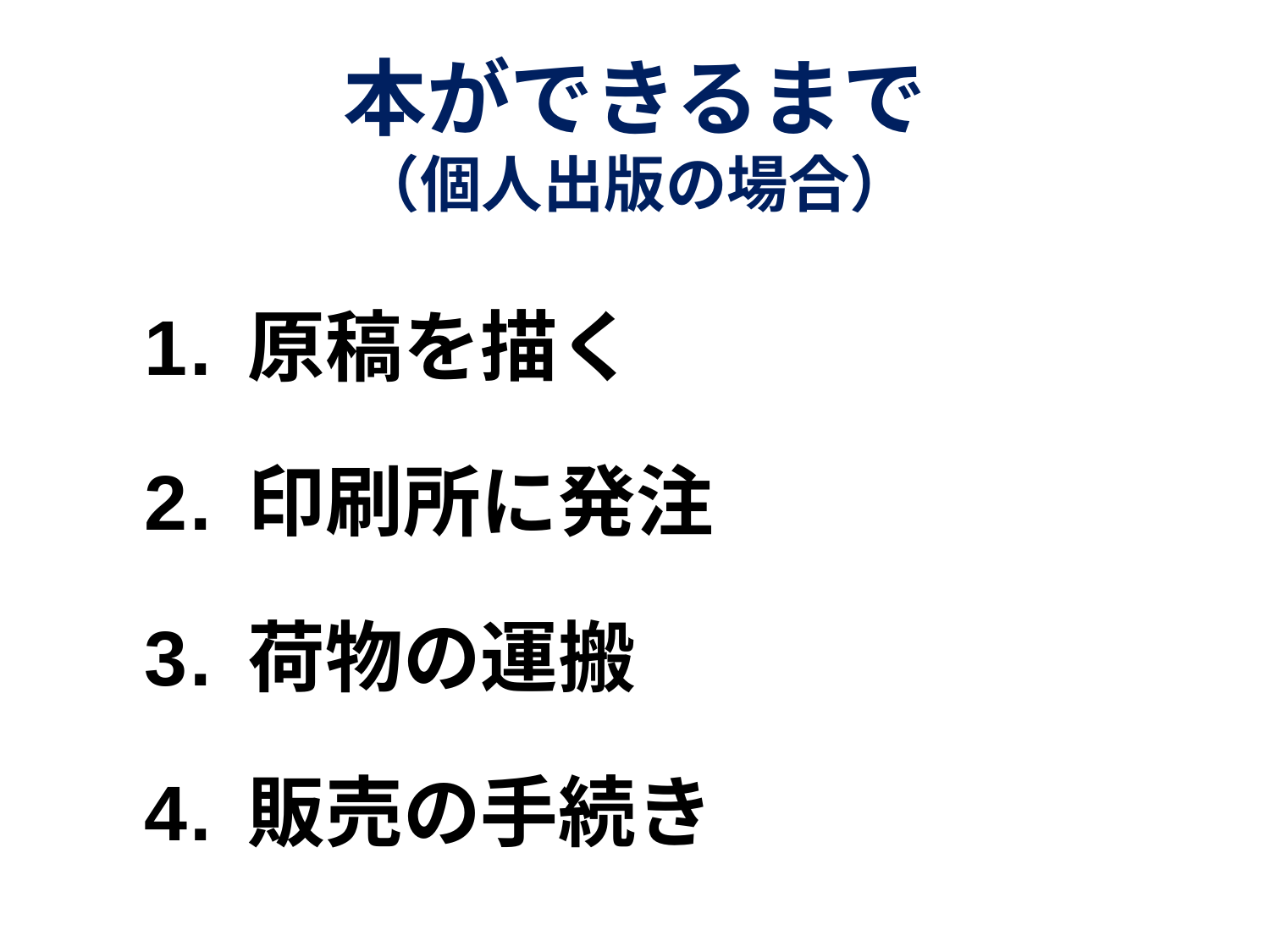

# 本ができるまで
（個人出版の場合）
原稿を描く
印刷所に発注
荷物の運搬
販売の手続き